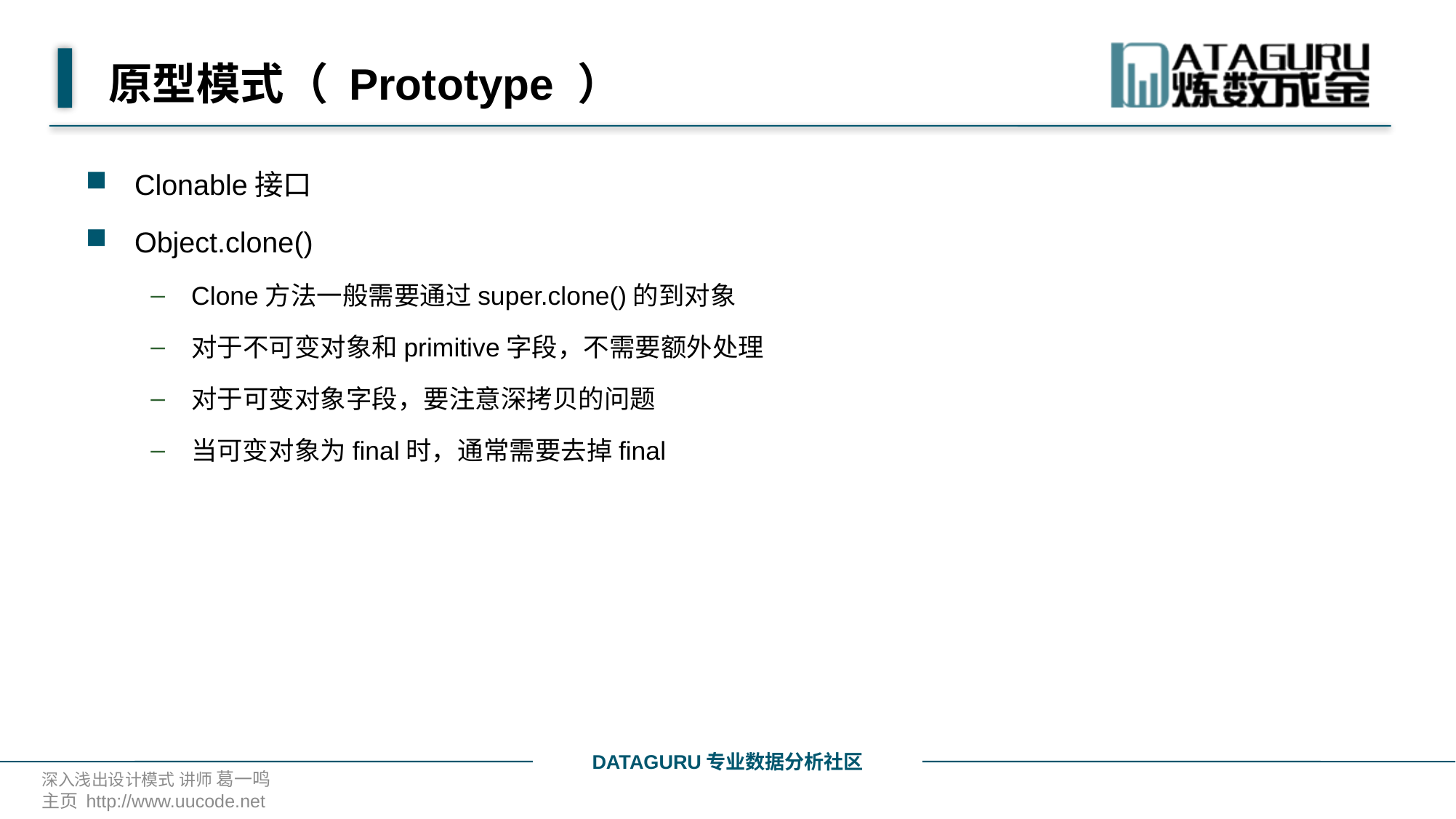

# 原型模式（ Prototype ）
Clonable接口
Object.clone()
Clone方法一般需要通过super.clone()的到对象
对于不可变对象和primitive字段，不需要额外处理
对于可变对象字段，要注意深拷贝的问题
当可变对象为final时，通常需要去掉final